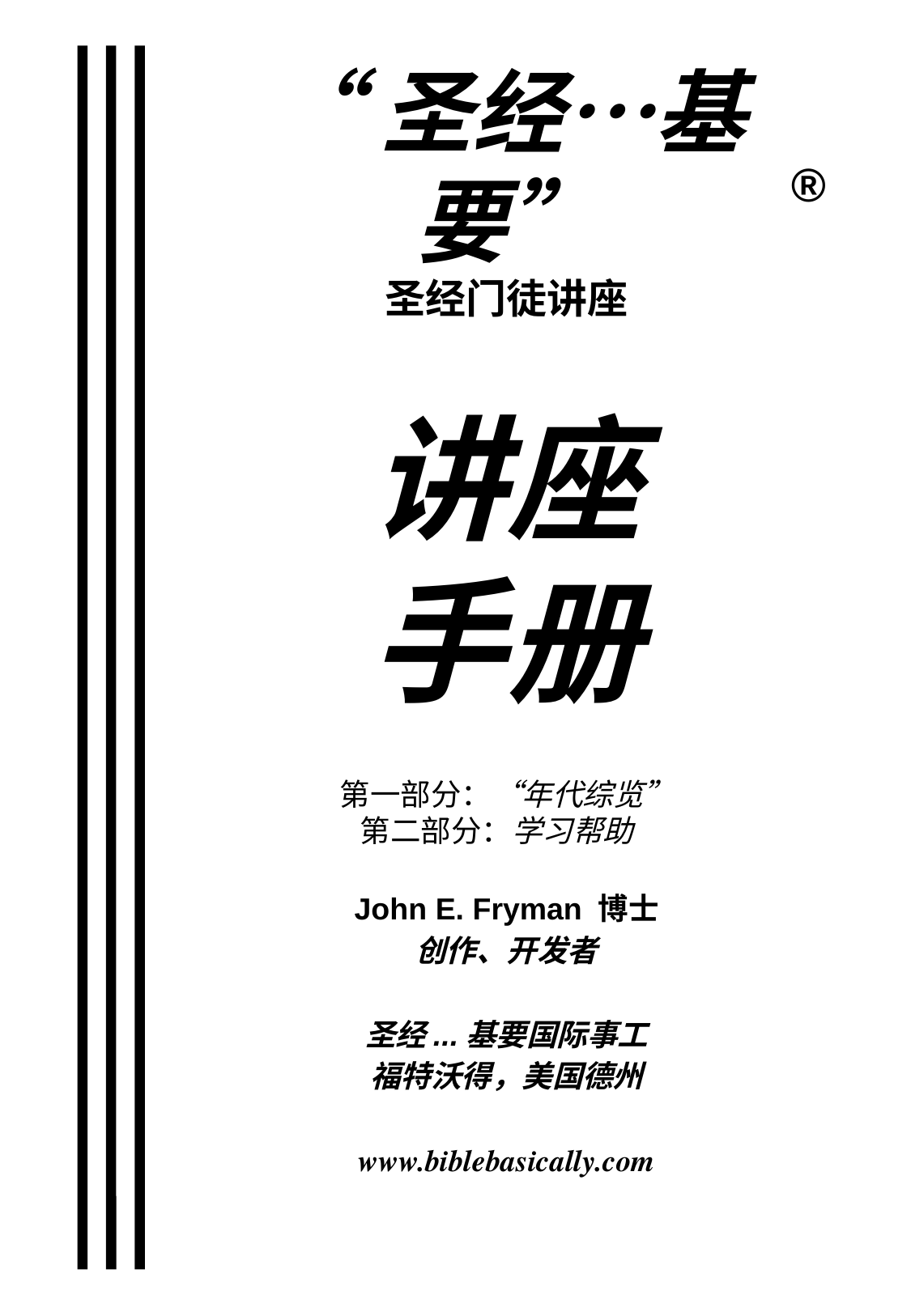

“圣经…基要”
圣经门徒讲座
讲座
手册

第一部分：“年代综览”
	      第二部分：学习帮助

John E. Fryman 博士
创作、开发者

圣经...基要国际事工
福特沃得，美国德州

www.biblebasically.com
®